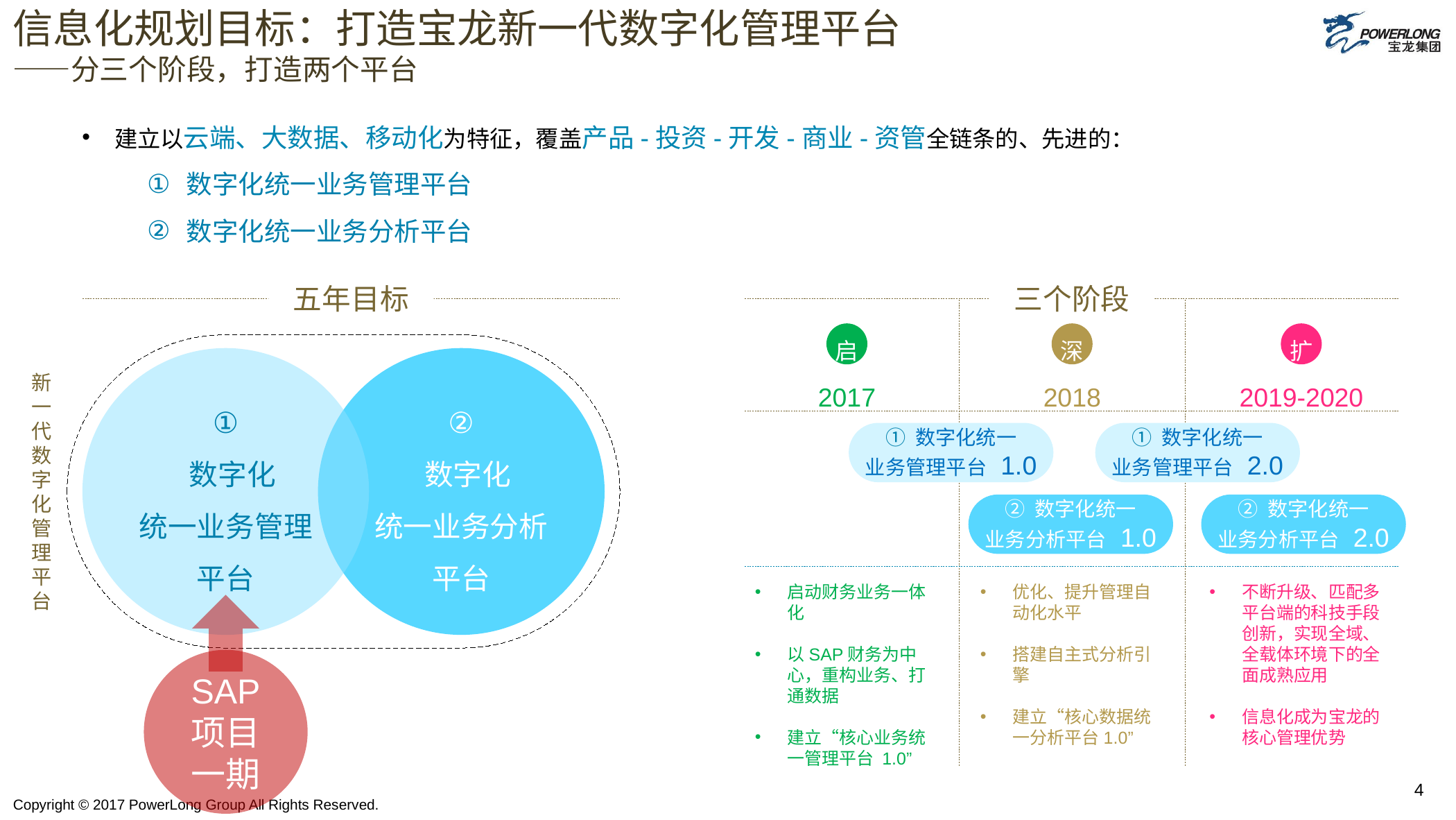

# 信息化规划目标：打造宝龙新一代数字化管理平台 ——分三个阶段，打造两个平台
建立以云端、大数据、移动化为特征，覆盖产品-投资-开发-商业-资管全链条的、先进的：
数字化统一业务管理平台
数字化统一业务分析平台

五年目标
三个阶段
启
深
扩

①
 数字化
统一业务管理
平台
②
 数字化
统一业务分析
平台
2017
2018
2019-2020
新
一
代
数
字
化
管
理
平
台
① 数字化统一
业务管理平台  1.0
① 数字化统一
业务管理平台  2.0
② 数字化统一
业务分析平台  1.0
② 数字化统一
业务分析平台  2.0
启动财务业务一体化

以SAP财务为中心，重构业务、打通数据

建立“核心业务统一管理平台 1.0”

优化、提升管理自动化水平

搭建自主式分析引擎

建立“核心数据统一分析平台1.0”
不断升级、匹配多平台端的科技手段创新，实现全域、全载体环境下的全面成熟应用

信息化成为宝龙的核心管理优势

SAP
项目
一期